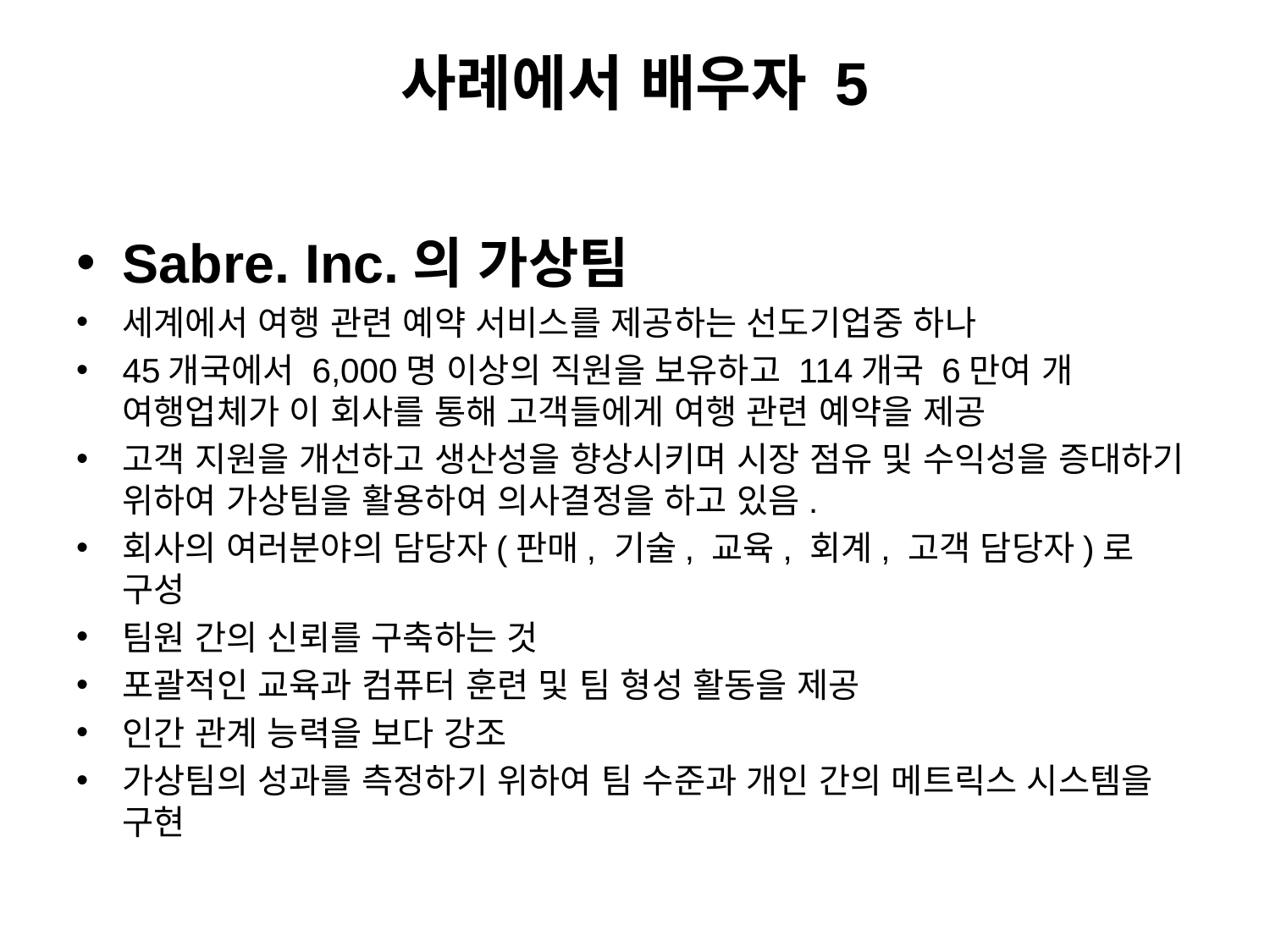

# 사례에서 배우자 5
Sabre. Inc.의 가상팀
세계에서 여행 관련 예약 서비스를 제공하는 선도기업중 하나
45개국에서 6,000명 이상의 직원을 보유하고 114개국 6만여 개 여행업체가 이 회사를 통해 고객들에게 여행 관련 예약을 제공
고객 지원을 개선하고 생산성을 향상시키며 시장 점유 및 수익성을 증대하기 위하여 가상팀을 활용하여 의사결정을 하고 있음.
회사의 여러분야의 담당자(판매, 기술, 교육, 회계, 고객 담당자)로 구성
팀원 간의 신뢰를 구축하는 것
포괄적인 교육과 컴퓨터 훈련 및 팀 형성 활동을 제공
인간 관계 능력을 보다 강조
가상팀의 성과를 측정하기 위하여 팀 수준과 개인 간의 메트릭스 시스템을 구현